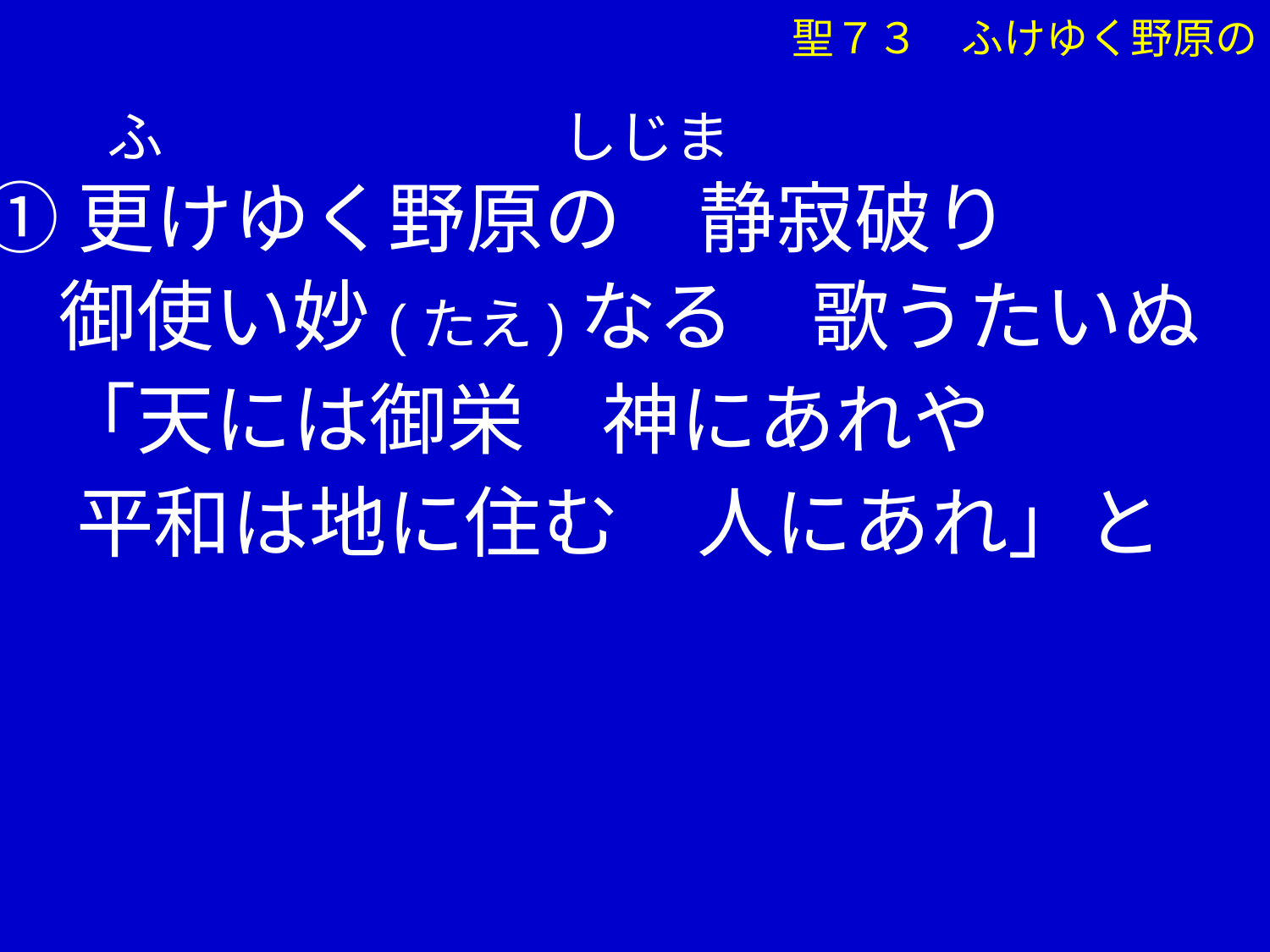

ふ　                           しじま
①更けゆく野原の　静寂破り
　御使い妙(たえ)なる　歌うたいぬ
　「天には御栄　神にあれや
　 平和は地に住む　人にあれ」と

聖７３　ふけゆく野原の